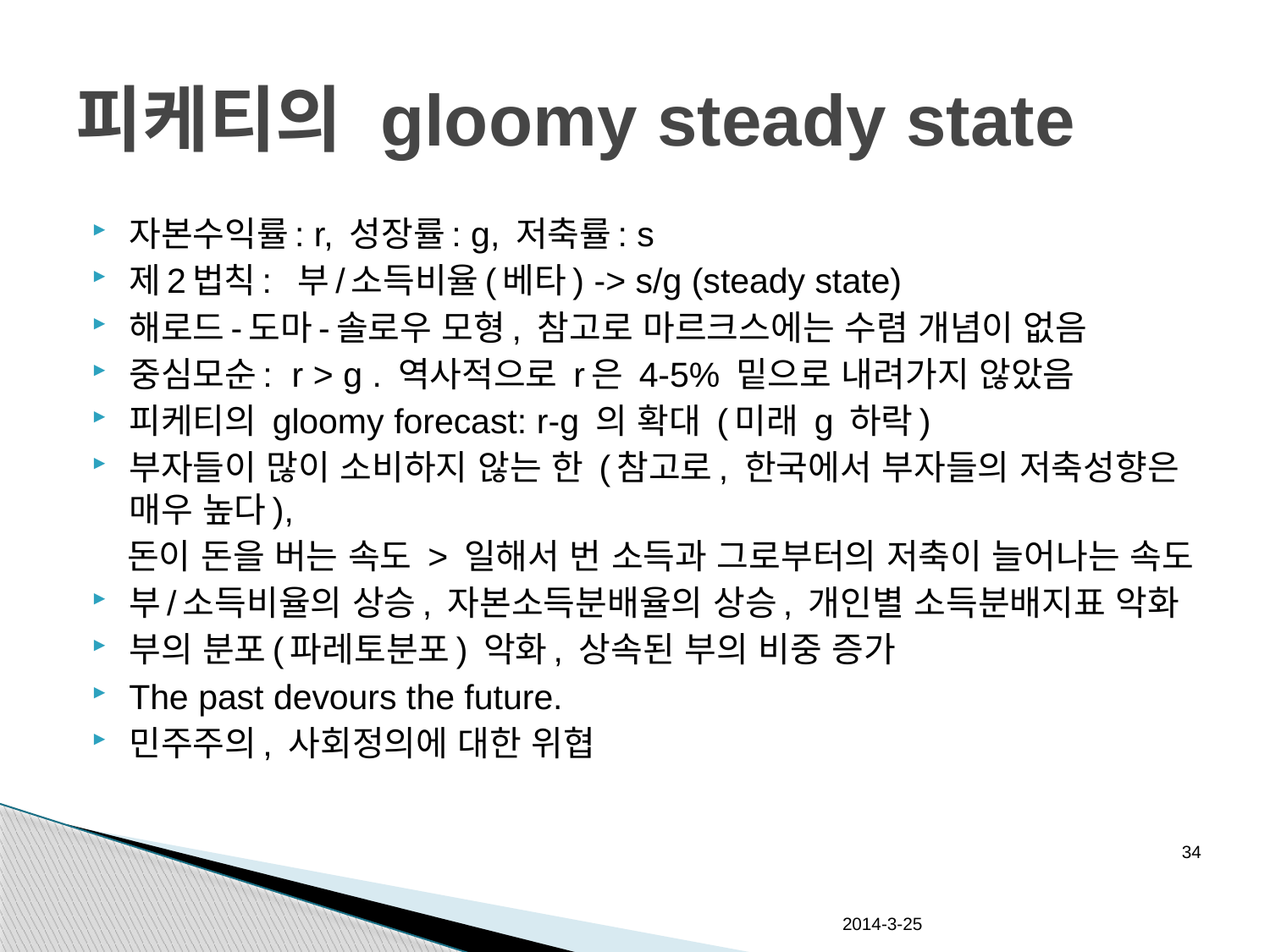

# 피케티의 gloomy steady state
자본수익률: r, 성장률: g, 저축률: s
제2법칙:  부/소득비율(베타) -> s/g (steady state)
해로드-도마-솔로우 모형, 참고로 마르크스에는 수렴 개념이 없음
중심모순:  r > g . 역사적으로 r은 4-5% 밑으로 내려가지 않았음
피케티의 gloomy forecast: r-g 의 확대 (미래 g 하락)
부자들이 많이 소비하지 않는 한 (참고로, 한국에서 부자들의 저축성향은 매우 높다),
   돈이 돈을 버는 속도 > 일해서 번 소득과 그로부터의 저축이 늘어나는 속도
부/소득비율의 상승, 자본소득분배율의 상승, 개인별 소득분배지표 악화
부의 분포(파레토분포) 악화, 상속된 부의 비중 증가
The past devours the future.
민주주의, 사회정의에 대한 위협

34
2014-3-25